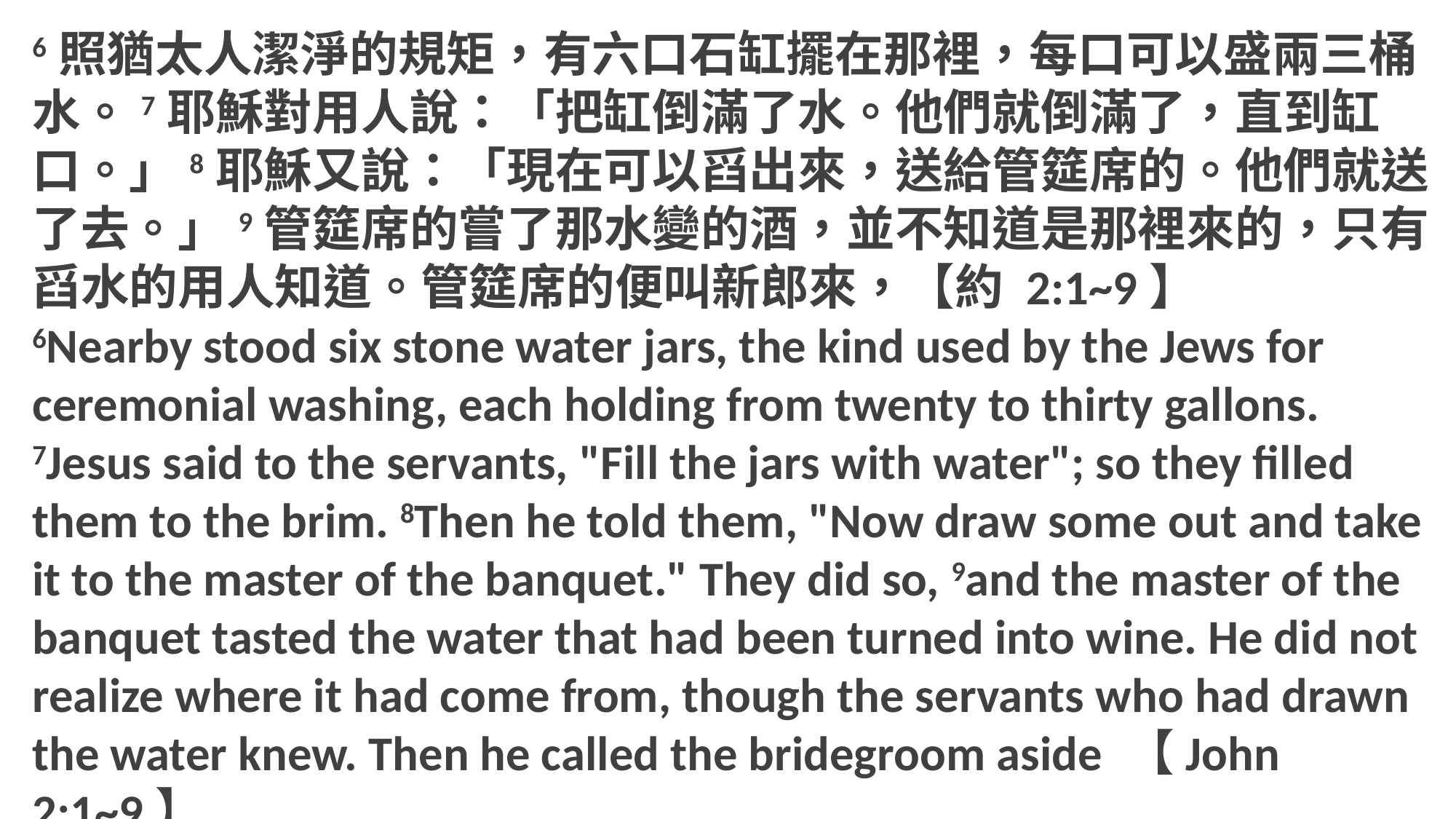

6照猶太人潔淨的規矩，有六口石缸擺在那裡，每口可以盛兩三桶水。7耶穌對用人說：「把缸倒滿了水。他們就倒滿了，直到缸口。」8耶穌又說：「現在可以舀出來，送給管筵席的。他們就送了去。」9管筵席的嘗了那水變的酒，並不知道是那裡來的，只有舀水的用人知道。管筵席的便叫新郎來，【約 2:1~9】
6Nearby stood six stone water jars, the kind used by the Jews for ceremonial washing, each holding from twenty to thirty gallons. 7Jesus said to the servants, "Fill the jars with water"; so they filled them to the brim. 8Then he told them, "Now draw some out and take it to the master of the banquet." They did so, 9and the master of the banquet tasted the water that had been turned into wine. He did not realize where it had come from, though the servants who had drawn the water knew. Then he called the bridegroom aside 【John 2:1~9】